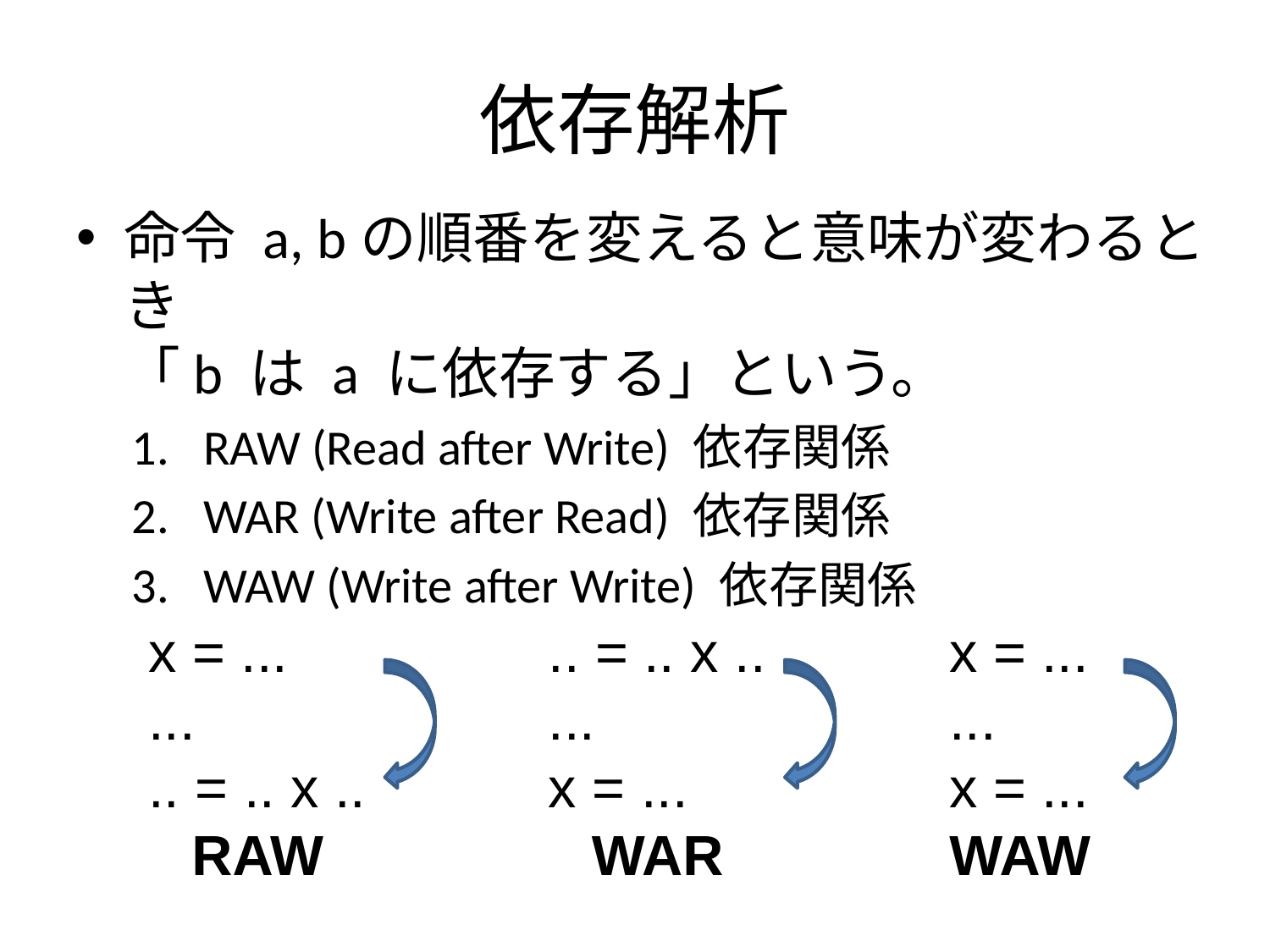

# 依存解析
命令 a, bの順番を変えると意味が変わるとき
「b は a に依存する」という。
RAW (Read after Write) 依存関係
WAR (Write after Read) 依存関係
WAW (Write after Write) 依存関係
x = ...
...
.. = .. x ..
RAW
.. = .. x ..
...
x = ...
WAR
x = ...
...
x = ...
WAW